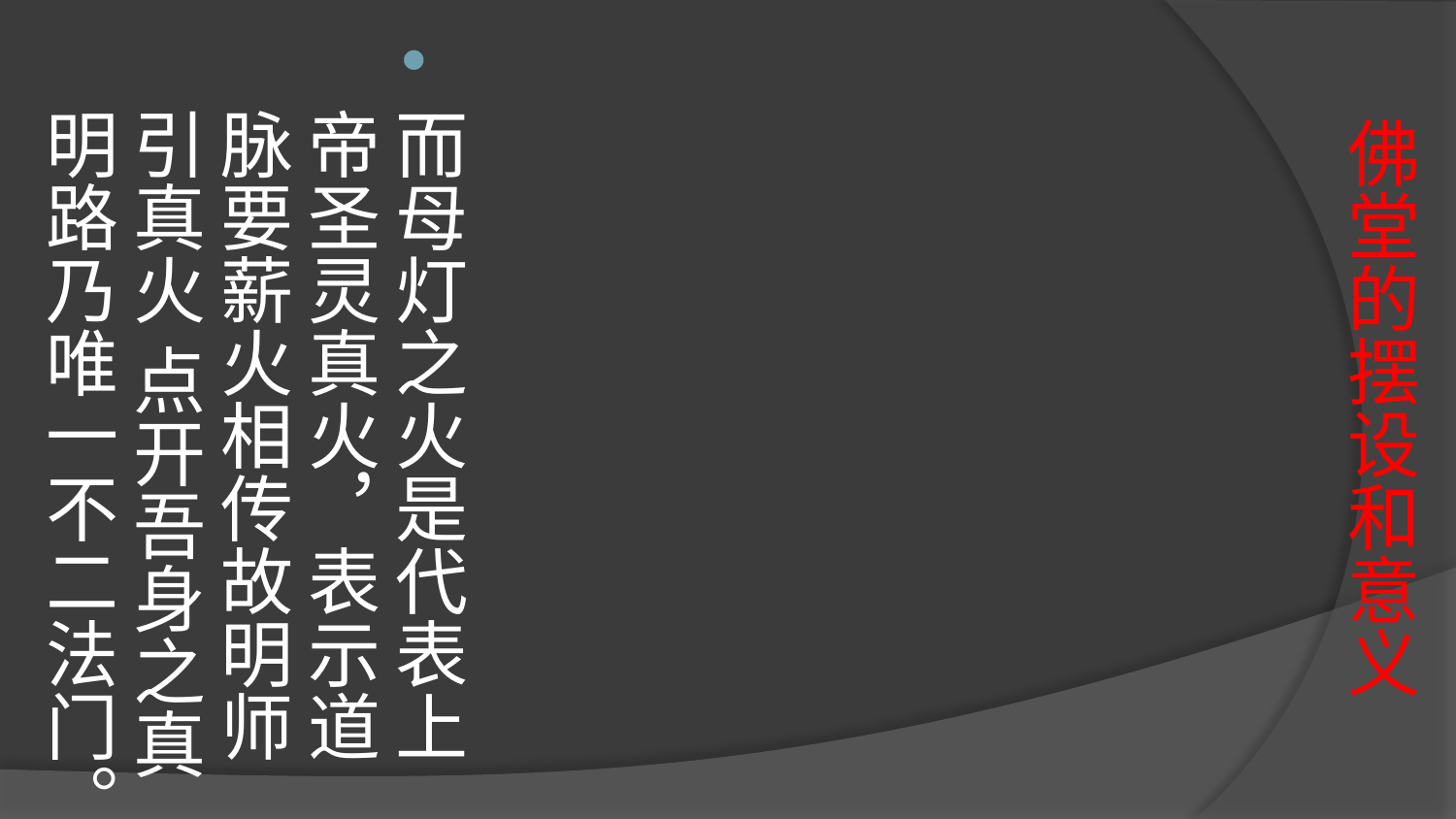

# 佛堂的摆设和意义
而母灯之火是代表上帝圣灵真火，表示道脉要薪火相传故明师引真火 点开吾身之真明路乃唯一不二法门。